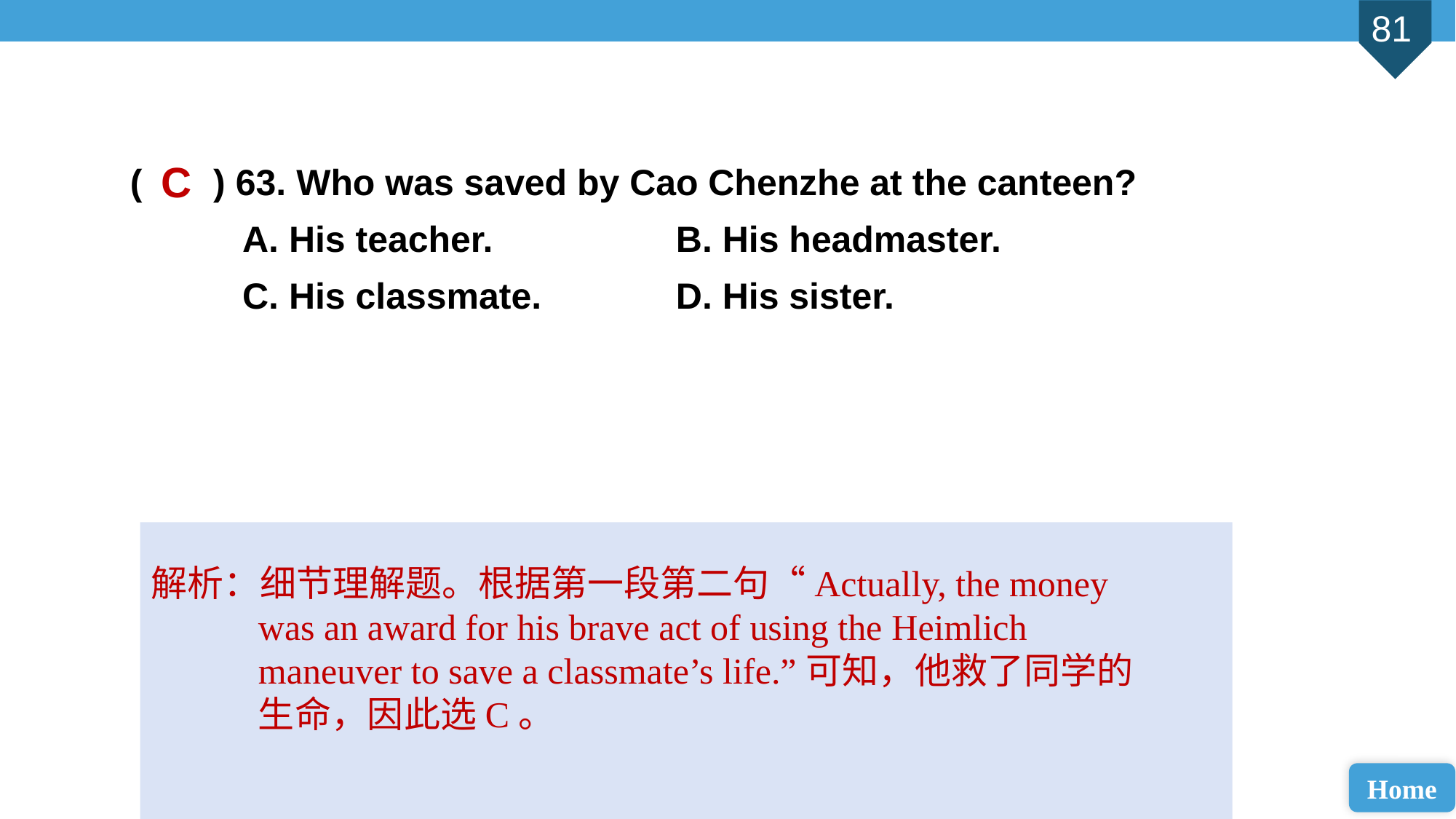

(       ) 63. Who was saved by Cao Chenzhe at the canteen?
           A. His teacher. 		B. His headmaster.
           C. His classmate. 		D. His sister.
C

解析：细节理解题。根据第一段第二句“Actually, the money was an award for his brave act of using the Heimlich maneuver to save a classmate’s life.”可知，他救了同学的生命，因此选C。